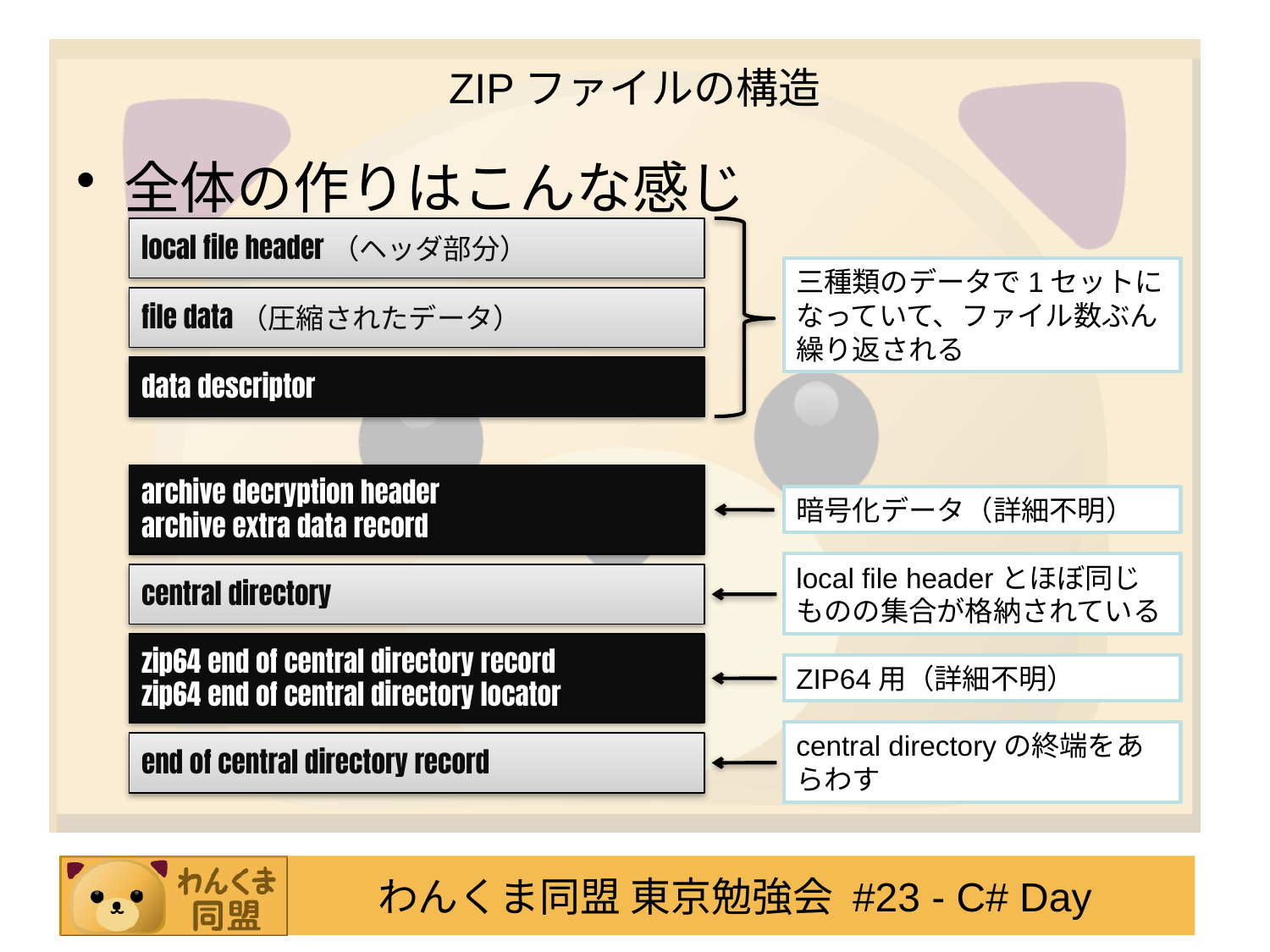

# ZIPファイルの構造
全体の作りはこんな感じ
local file header（ヘッダ部分）

三種類のデータで1セットになっていて、ファイル数ぶん繰り返される
file data（圧縮されたデータ）
data descriptor
archive decryption header
archive extra data record
暗号化データ（詳細不明）
local file headerとほぼ同じものの集合が格納されている
central directory
zip64 end of central directory record
zip64 end of central directory locator
ZIP64用（詳細不明）
central directoryの終端をあらわす
end of central directory record